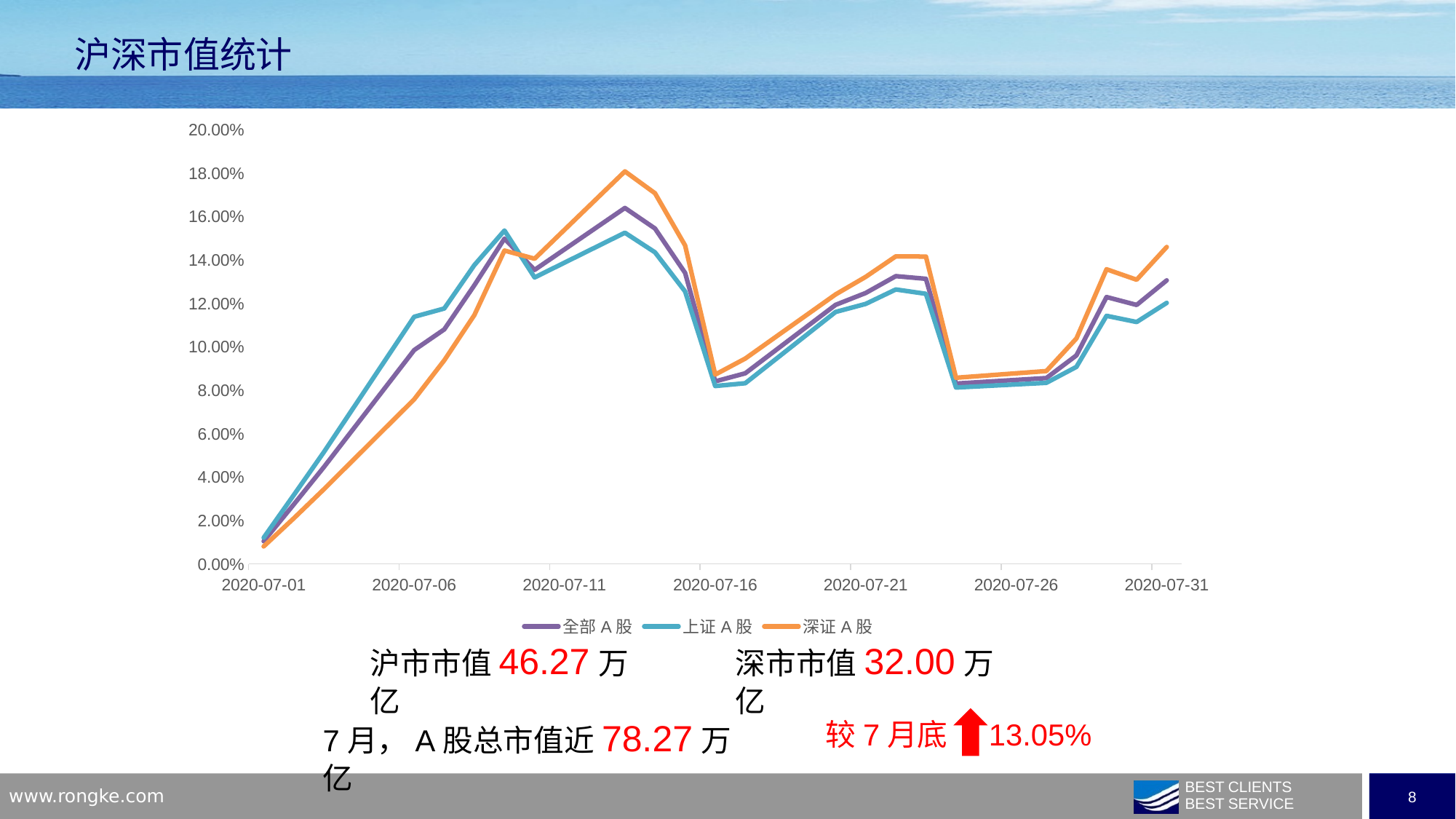

沪深市值统计

[unsupported chart]

沪市市值46.27万亿
深市市值32.00万亿

  较7月底     13.05%
7月，A股总市值近78.27万亿